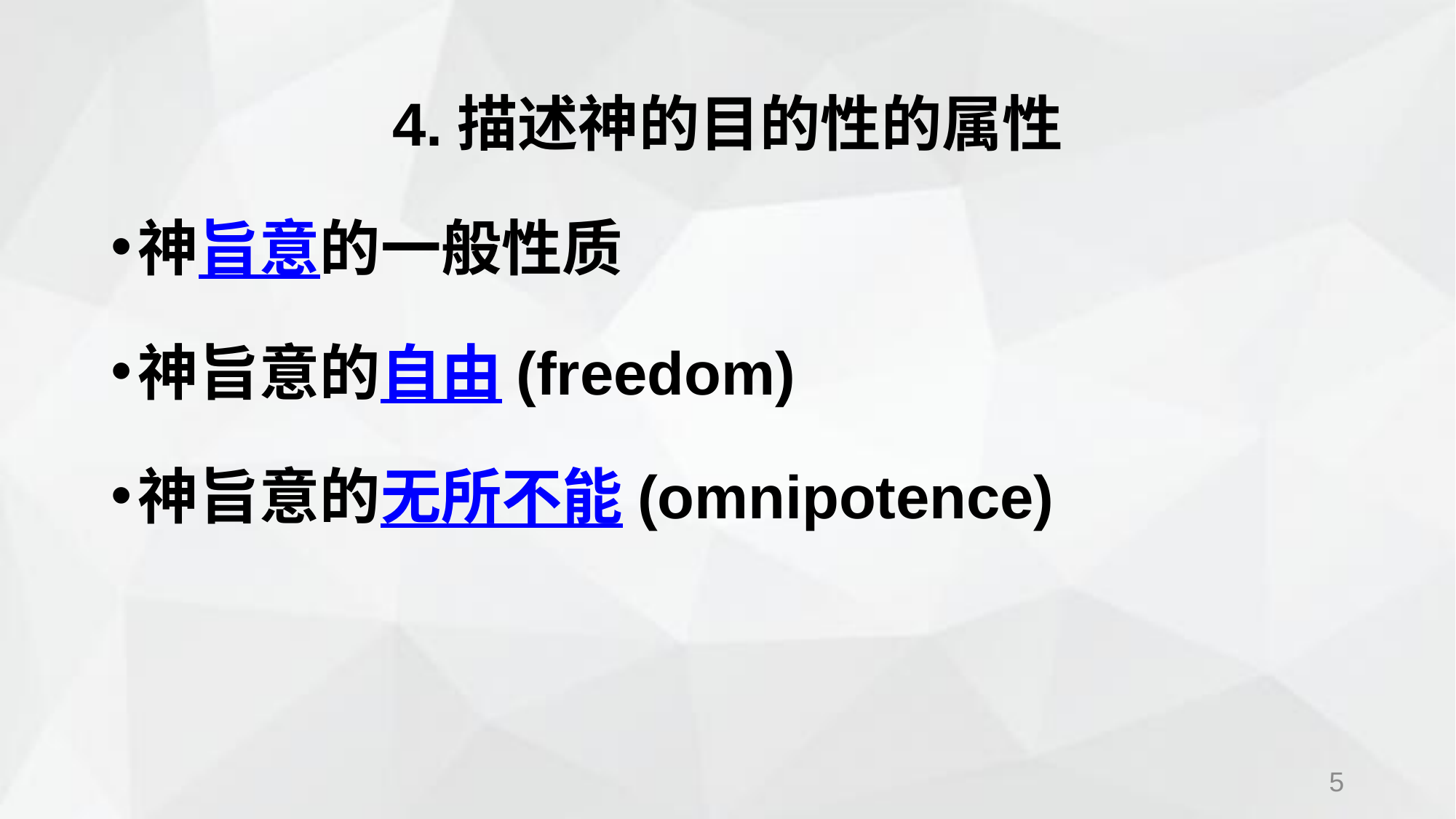

4.描述神的目的性的属性
神旨意的一般性质
神旨意的自由(freedom)
神旨意的无所不能(omnipotence)
5